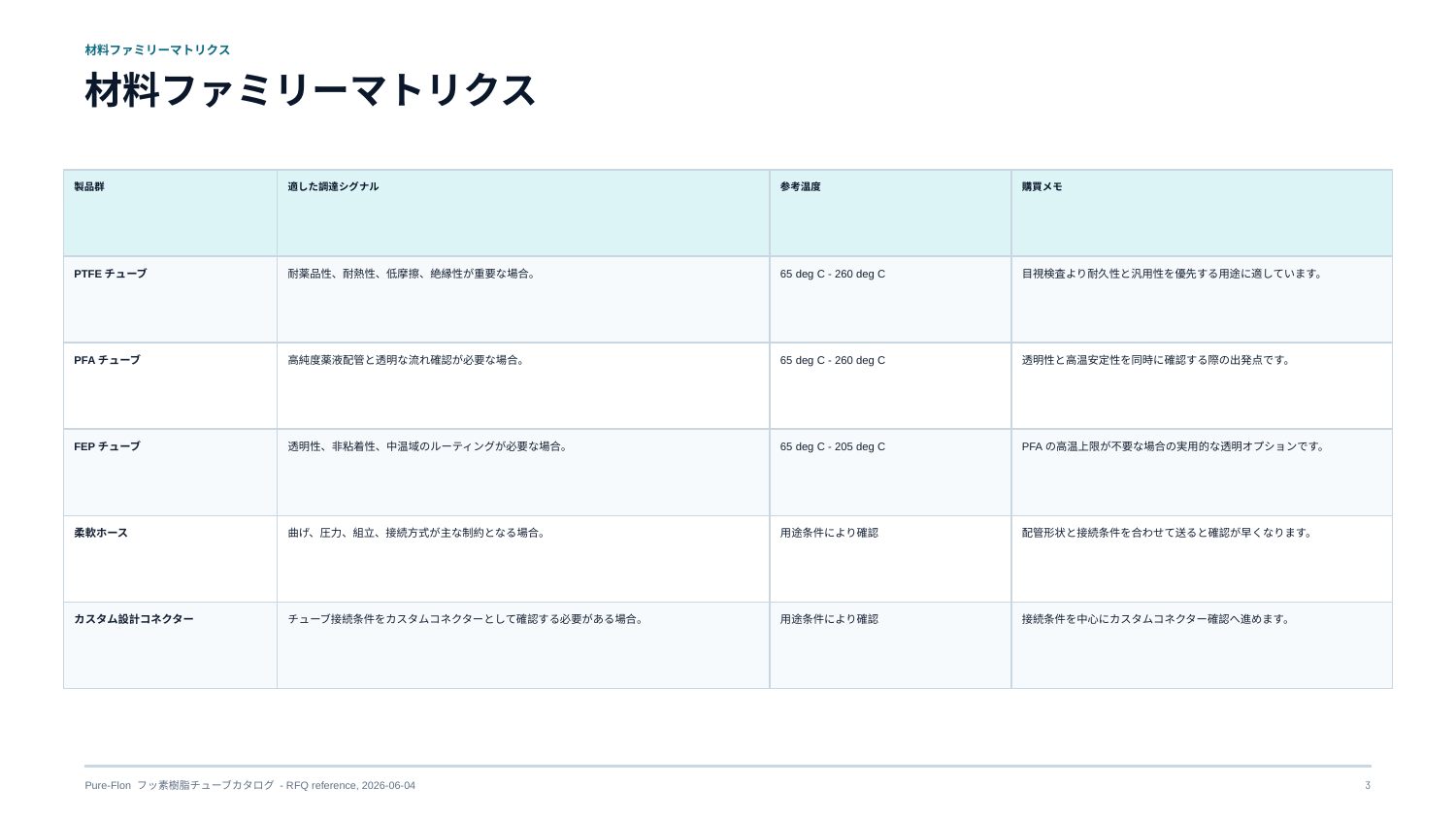

材料ファミリーマトリクス
材料ファミリーマトリクス

製品群
適した調達シグナル
参考温度
購買メモ

PTFEチューブ
耐薬品性、耐熱性、低摩擦、絶縁性が重要な場合。
65 deg C - 260 deg C
目視検査より耐久性と汎用性を優先する用途に適しています。

PFAチューブ
高純度薬液配管と透明な流れ確認が必要な場合。
65 deg C - 260 deg C
透明性と高温安定性を同時に確認する際の出発点です。

FEPチューブ
透明性、非粘着性、中温域のルーティングが必要な場合。
65 deg C - 205 deg C
PFAの高温上限が不要な場合の実用的な透明オプションです。

柔軟ホース
曲げ、圧力、組立、接続方式が主な制約となる場合。
用途条件により確認
配管形状と接続条件を合わせて送ると確認が早くなります。

カスタム設計コネクター
チューブ接続条件をカスタムコネクターとして確認する必要がある場合。
用途条件により確認
接続条件を中心にカスタムコネクター確認へ進めます。

Pure-Flon フッ素樹脂チューブカタログ - RFQ reference, 2026-06-04
3